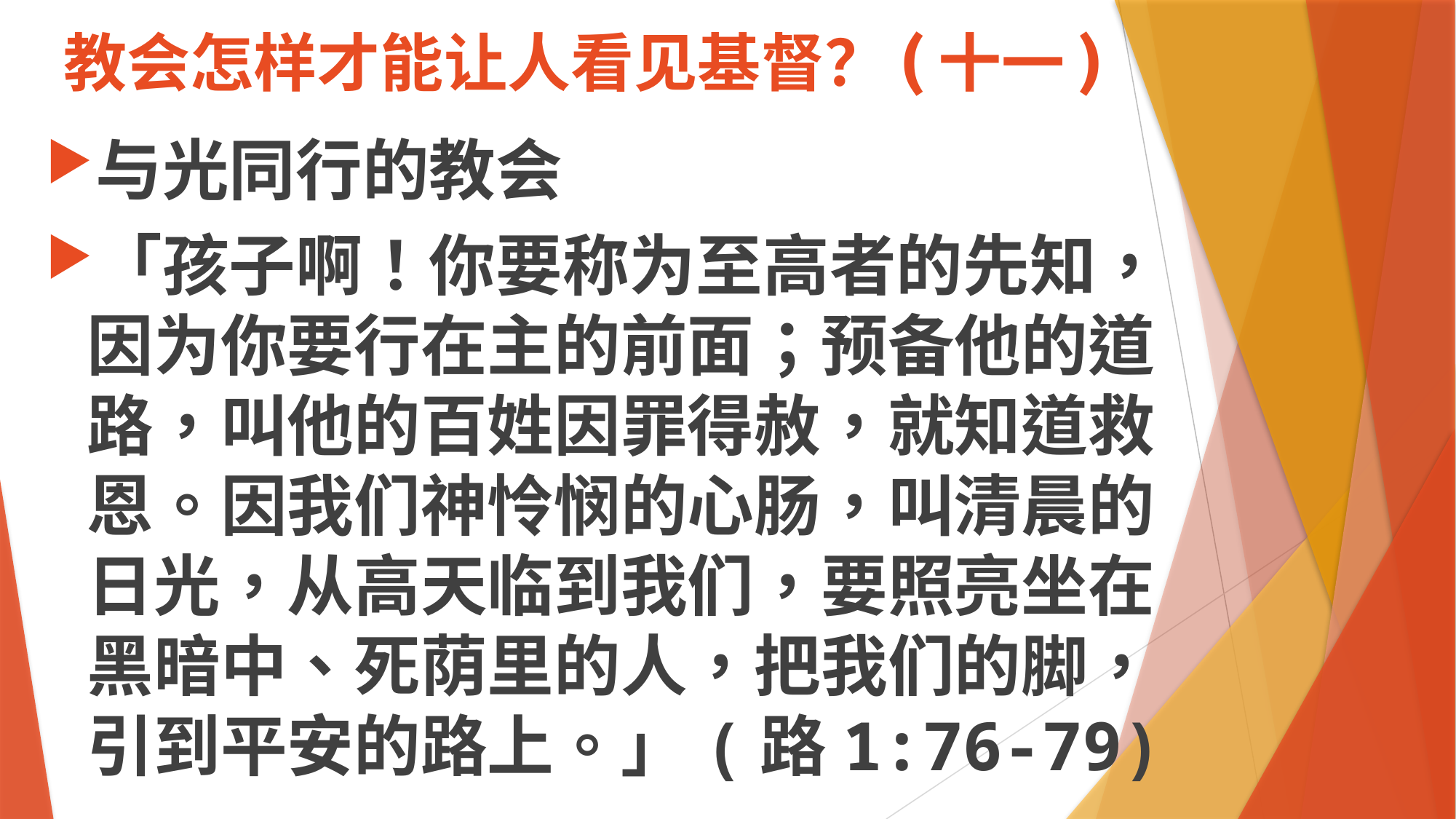

# 教会怎样才能让人看见基督？(十一)
与光同行的教会
「孩子啊！你要称为至高者的先知，因为你要行在主的前面；预备他的道路，叫他的百姓因罪得赦，就知道救恩。因我们神怜悯的心肠，叫清晨的日光，从高天临到我们，要照亮坐在黑暗中、死荫里的人，把我们的脚，引到平安的路上。」(路1:76-79)